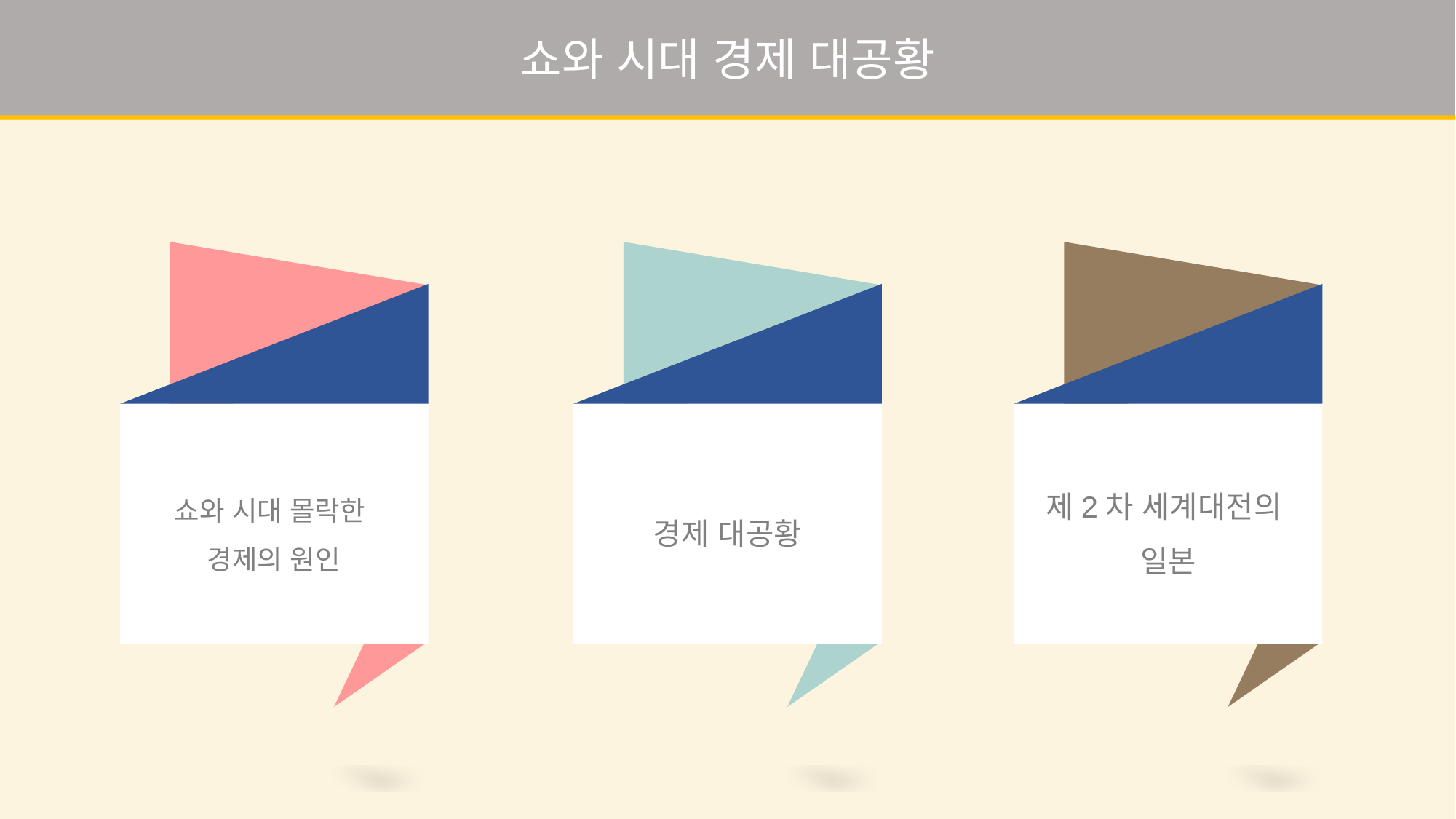

쇼와 시대 경제 대공황

경제 대공황

제2차 세계대전의
일본

쇼와 시대 몰락한
경제의 원인